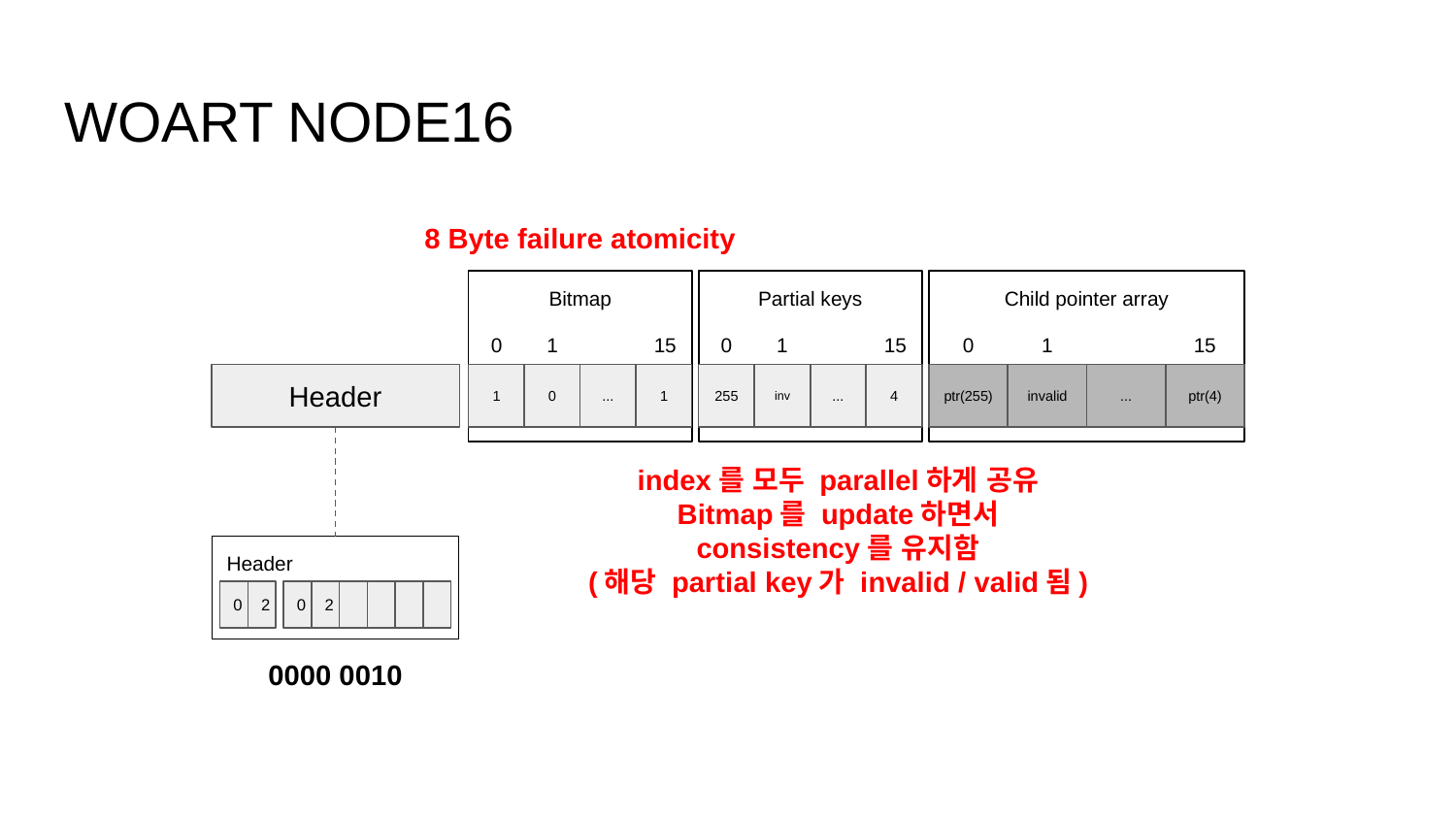

# WOART NODE16
8 Byte failure atomicity
Bitmap
Partial keys
Child pointer array
15
15
15
0
1
0
1
0
1
Header
1
0
...
1
255
inv
...
4
ptr(255)
invalid
...
ptr(4)
index를 모두 parallel하게 공유
Bitmap를 update하면서
consistency를 유지함
(해당 partial key가 invalid / valid됨)
Header
0
2
0
2

0000 0010